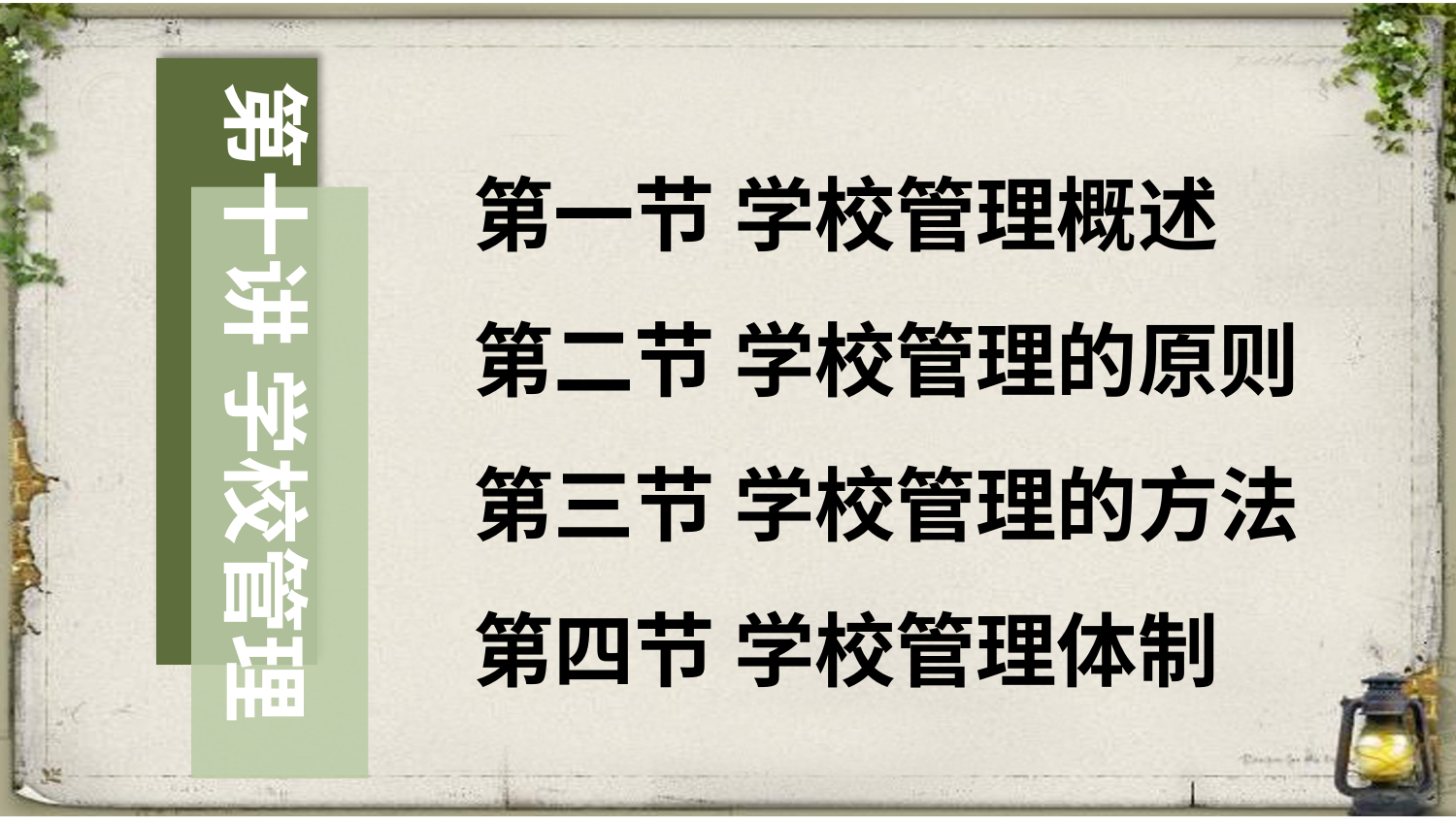

第十讲 学校管理
第一节 学校管理概述
第二节 学校管理的原则
第三节 学校管理的方法
第四节 学校管理体制